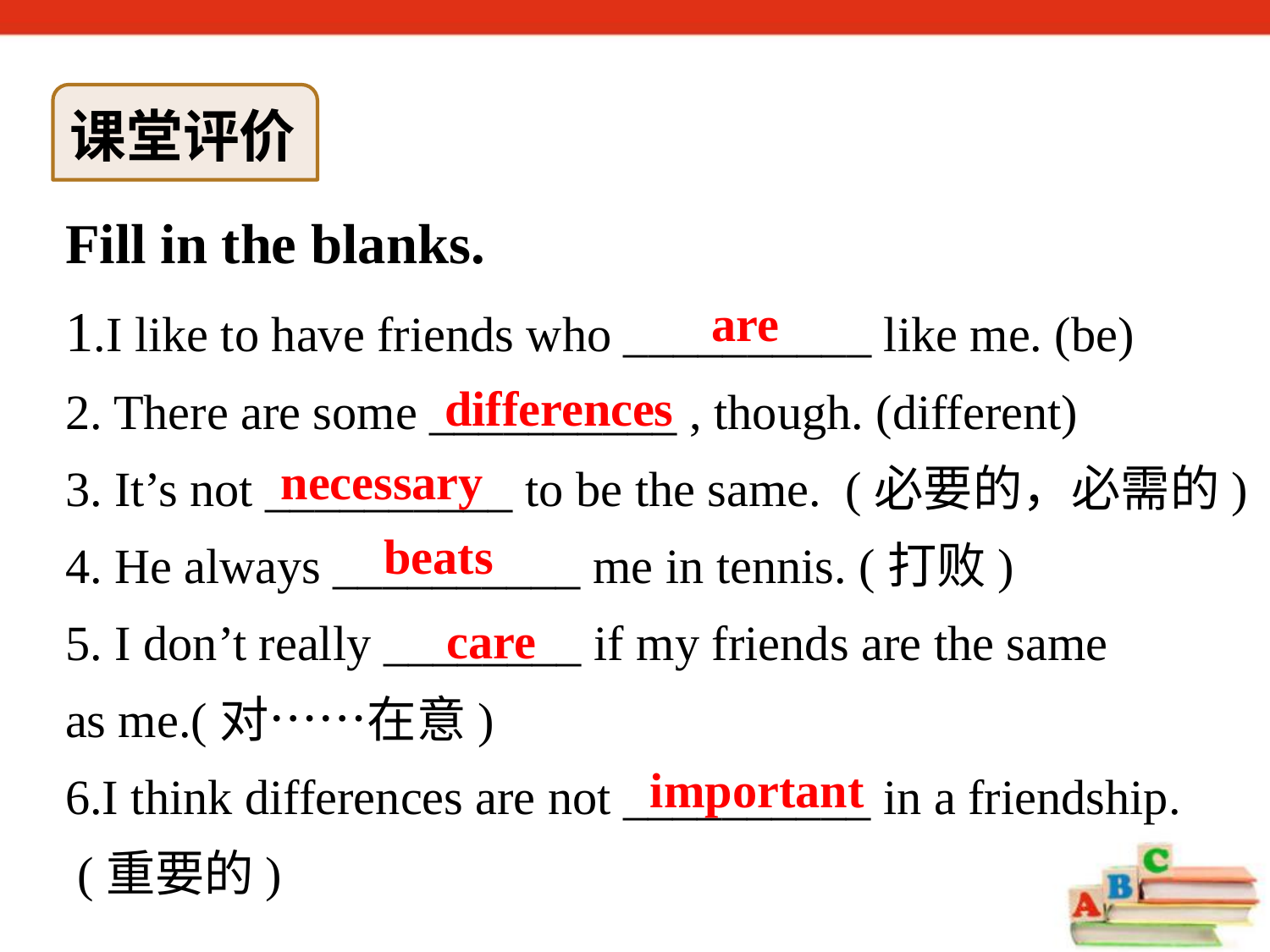

课堂评价
Fill in the blanks.
1.I like to have friends who __________ like me. (be)
2. There are some __________ , though. (different)
3. It’s not __________ to be the same.  (必要的，必需的)
4. He always __________ me in tennis. (打败)
5. I don’t really ________ if my friends are the same
as me.(对……在意)
6.I think differences are not __________ in a friendship.
 (重要的)

are
differences
necessary
beats
care
important